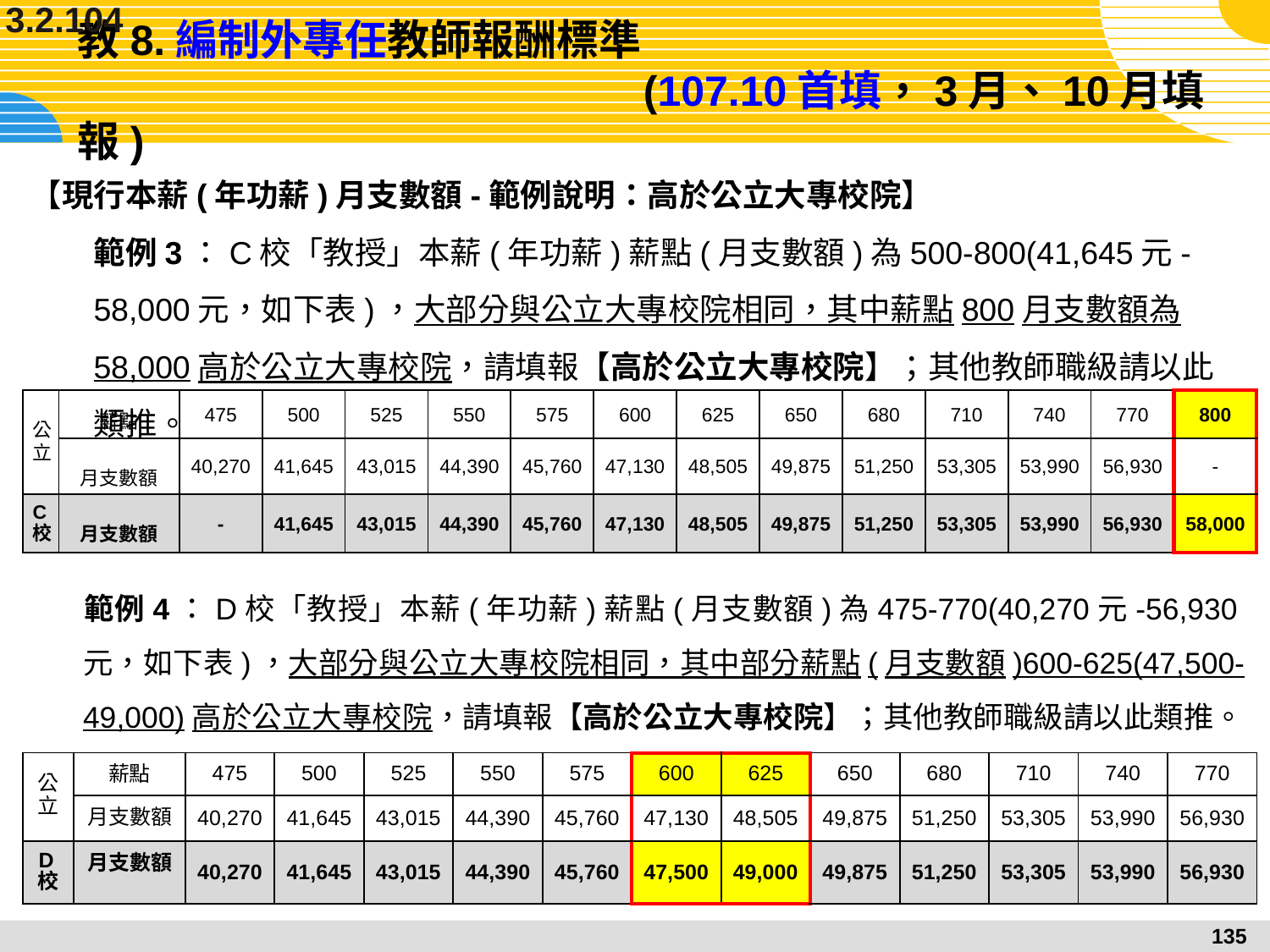

3.2.104
# 教8.編制外專任教師報酬標準								     (107.10首填，3月、10月填報)
【現行本薪(年功薪)月支數額-範例說明：高於公立大專校院】
	範例3：C校「教授」本薪(年功薪)薪點(月支數額)為500-800(41,645元-58,000元，如下表)，大部分與公立大專校院相同，其中薪點800月支數額為58,000高於公立大專校院，請填報【高於公立大專校院】；其他教師職級請以此類推。
| 公立 | 薪點 | 475 | 500 | 525 | 550 | 575 | 600 | 625 | 650 | 680 | 710 | 740 | 770 | 800 |
| --- | --- | --- | --- | --- | --- | --- | --- | --- | --- | --- | --- | --- | --- | --- |
|  | 月支數額 | 40,270 | 41,645 | 43,015 | 44,390 | 45,760 | 47,130 | 48,505 | 49,875 | 51,250 | 53,305 | 53,990 | 56,930 | - |
| C校 | 月支數額 | - | 41,645 | 43,015 | 44,390 | 45,760 | 47,130 | 48,505 | 49,875 | 51,250 | 53,305 | 53,990 | 56,930 | 58,000 |
	範例4：D校「教授」本薪(年功薪)薪點(月支數額)為475-770(40,270元-56,930元，如下表)，大部分與公立大專校院相同，其中部分薪點(月支數額)600-625(47,500-49,000)高於公立大專校院，請填報【高於公立大專校院】；其他教師職級請以此類推。
| 公立 | 薪點 | 475 | 500 | 525 | 550 | 575 | 600 | 625 | 650 | 680 | 710 | 740 | 770 |
| --- | --- | --- | --- | --- | --- | --- | --- | --- | --- | --- | --- | --- | --- |
|  | 月支數額 | 40,270 | 41,645 | 43,015 | 44,390 | 45,760 | 47,130 | 48,505 | 49,875 | 51,250 | 53,305 | 53,990 | 56,930 |
| D校 | 月支數額 | 40,270 | 41,645 | 43,015 | 44,390 | 45,760 | 47,500 | 49,000 | 49,875 | 51,250 | 53,305 | 53,990 | 56,930 |